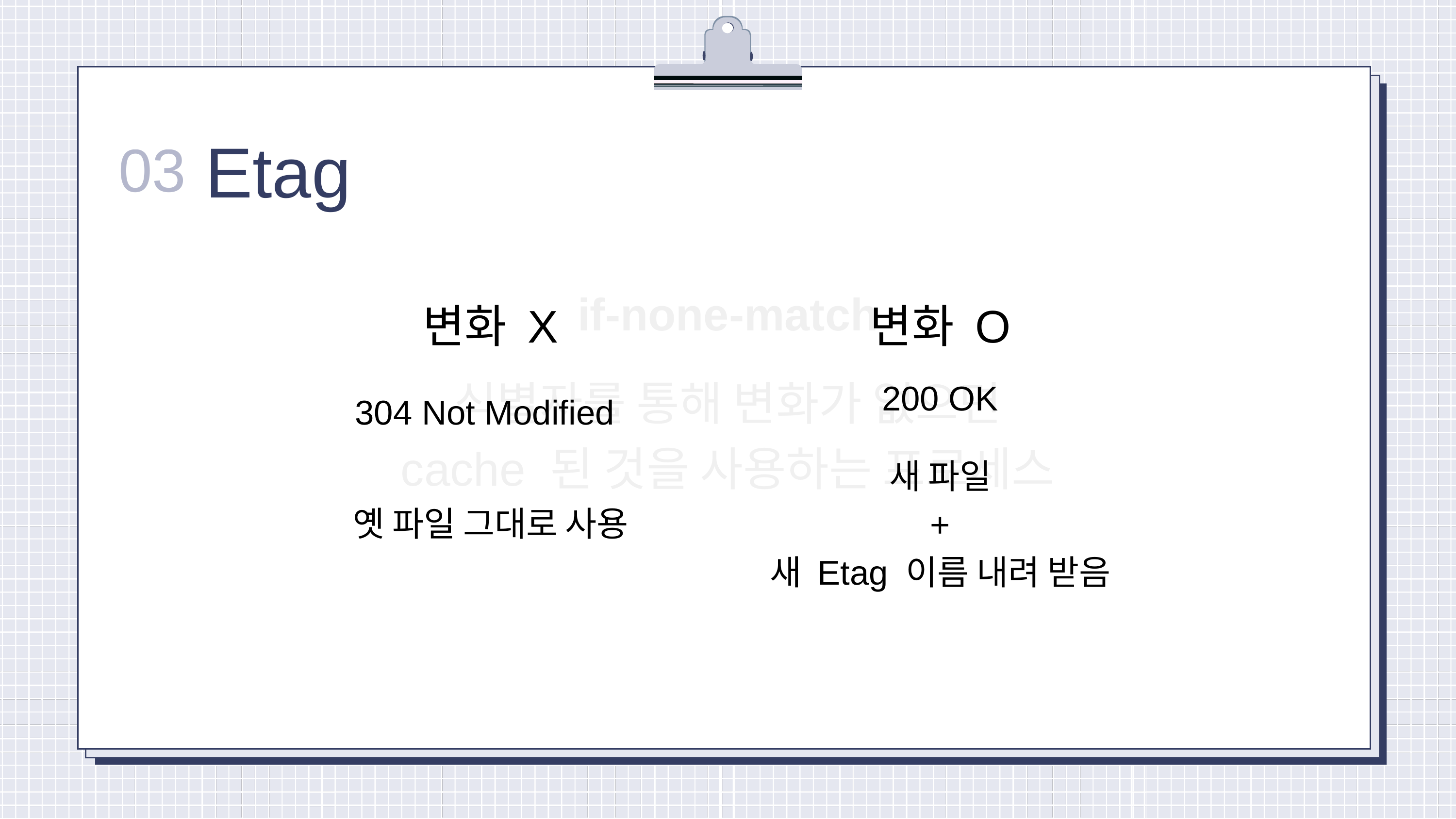

Etag
03
if-none-match
변화 X
변화 O
식별자를 통해 변화가 없으면 cache 된 것을 사용하는 프로세스
200 OK
304 Not Modified
새 파일
 +
새 Etag 이름 내려 받음
옛 파일 그대로 사용